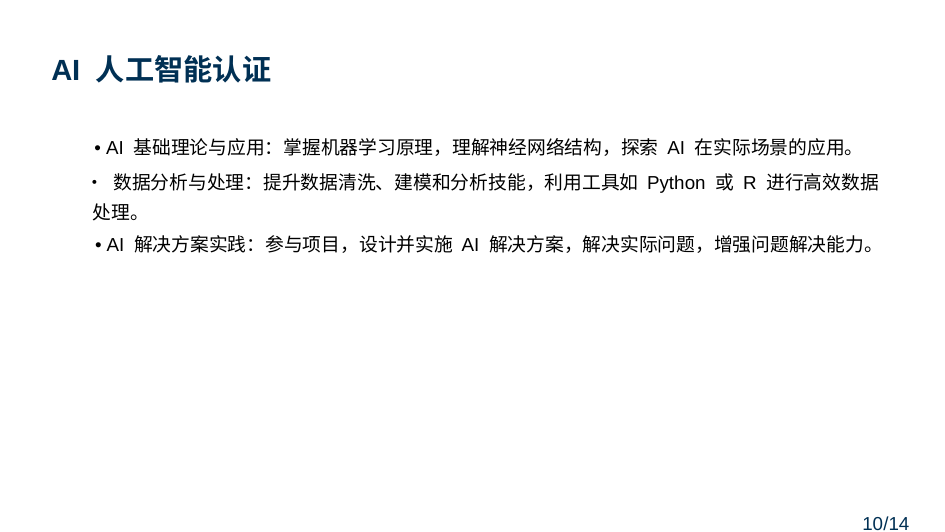

AI 人工智能认证
• AI 基础理论与应用：掌握机器学习原理，理解神经网络结构，探索 AI 在实际场景的应用。
• 数据分析与处理：提升数据清洗、建模和分析技能，利用工具如 Python 或 R 进行高效数据
处理。
• AI 解决方案实践：参与项目，设计并实施 AI 解决方案，解决实际问题，增强问题解决能力。
10/14